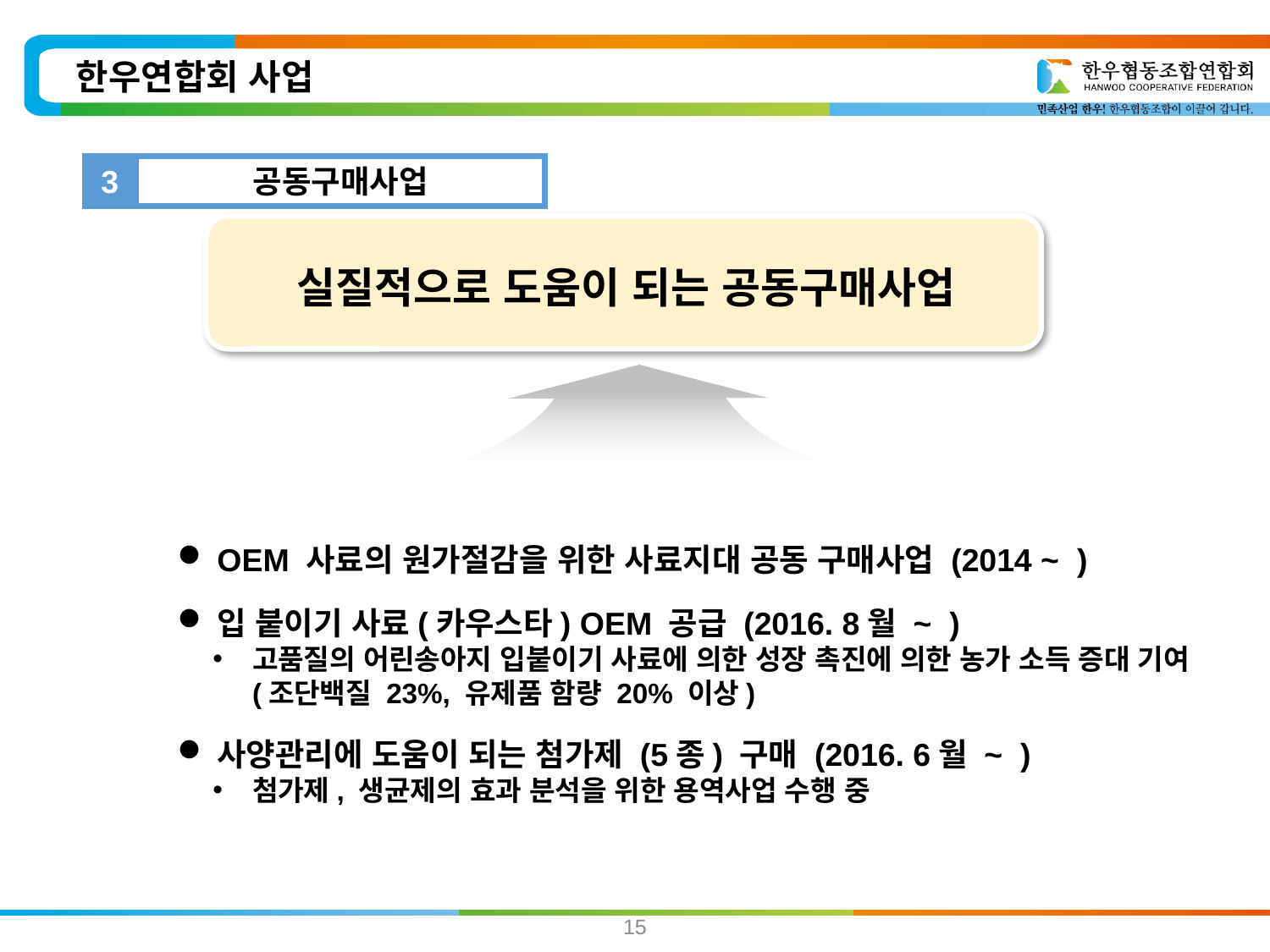

한우연합회 사업
3
공동구매사업

실질적으로 도움이 되는 공동구매사업

OEM 사료의 원가절감을 위한 사료지대 공동 구매사업 (2014 ~  )

입 붙이기 사료(카우스타) OEM 공급 (2016. 8월 ~  )
고품질의 어린송아지 입붙이기 사료에 의한 성장 촉진에 의한 농가 소득 증대 기여 (조단백질 23%, 유제품 함량 20% 이상)

사양관리에 도움이 되는 첨가제 (5종) 구매 (2016. 6월 ~  )
첨가제, 생균제의 효과 분석을 위한 용역사업 수행 중